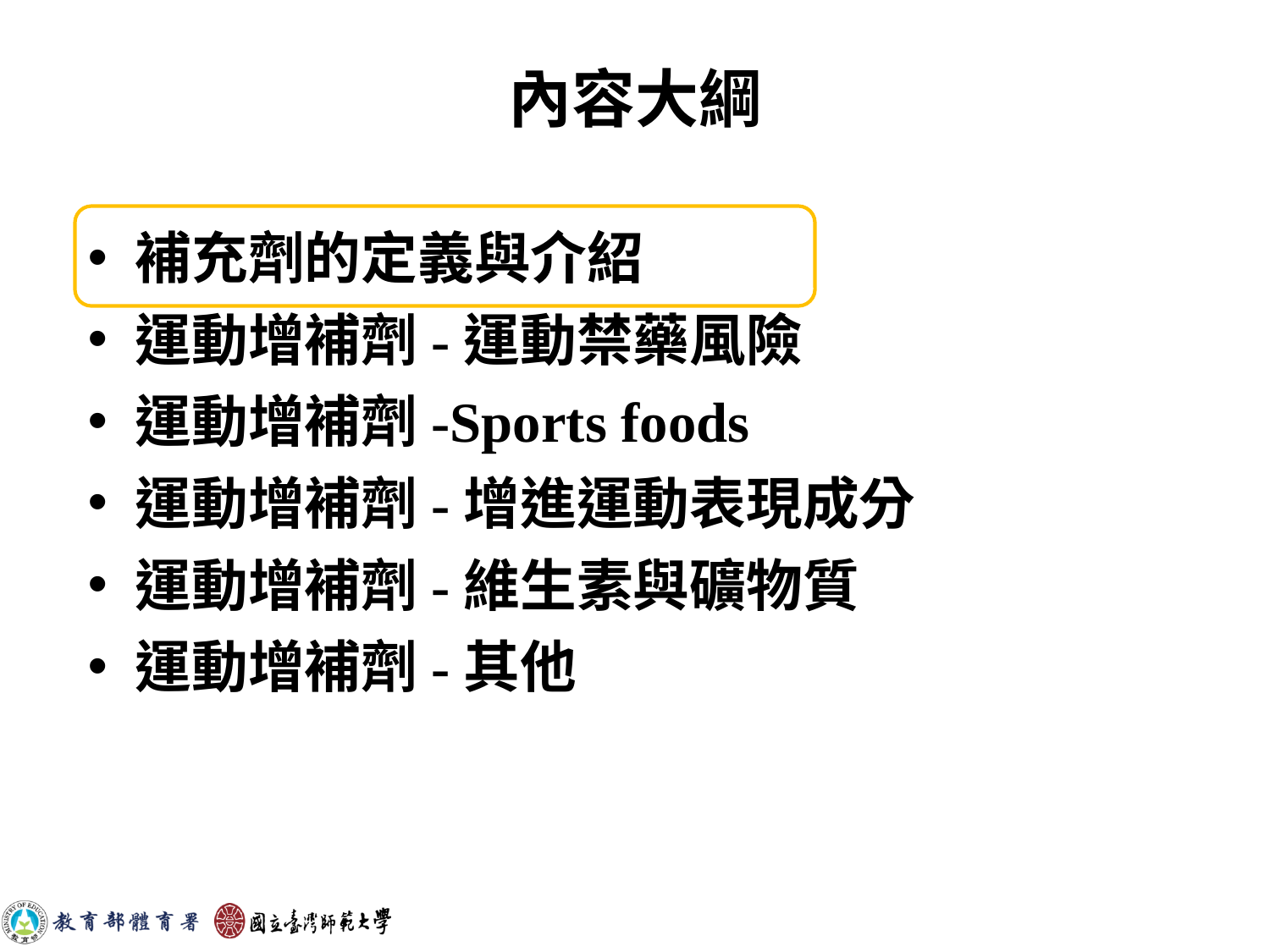

# 內容大綱

補充劑的定義與介紹
運動增補劑-運動禁藥風險
運動增補劑-Sports foods
運動增補劑-增進運動表現成分
運動增補劑-維生素與礦物質
運動增補劑-其他